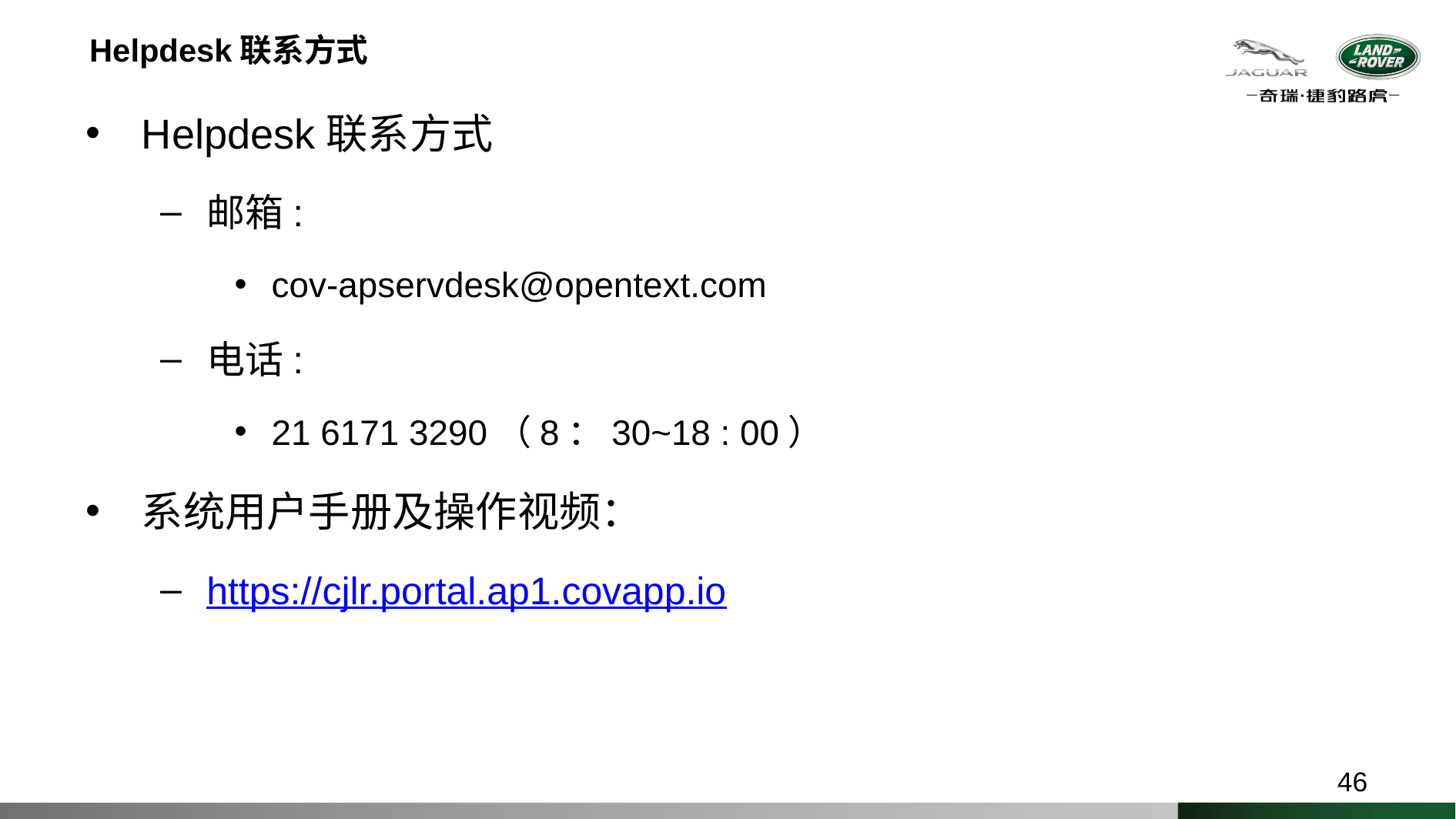

Helpdesk联系方式
邮箱:
cov-apservdesk@opentext.com
电话:
21 6171 3290（8：30~18 : 00）
系统用户手册及操作视频：
https://cjlr.portal.ap1.covapp.io

# Helpdesk联系方式
46